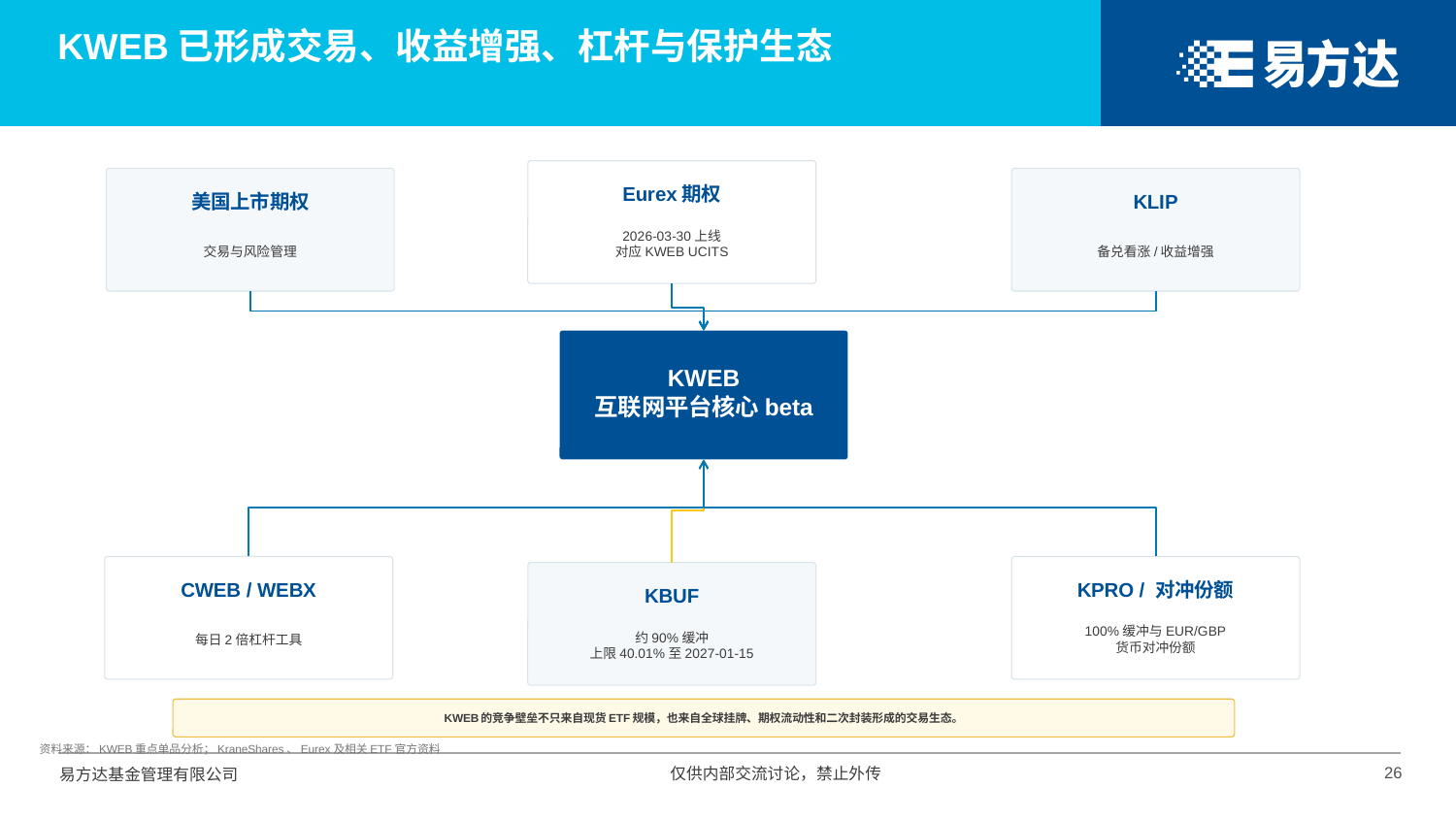

KWEB已形成交易、收益增强、杠杆与保护生态

Eurex期权
美国上市期权
KLIP
2026-03-30上线
对应KWEB UCITS
交易与风险管理
备兑看涨/收益增强

KWEB
互联网平台核心beta

CWEB / WEBX
KPRO / 对冲份额
KBUF
每日2倍杠杆工具
100%缓冲与EUR/GBP
货币对冲份额
约90%缓冲
上限40.01%至2027-01-15

KWEB的竞争壁垒不只来自现货ETF规模，也来自全球挂牌、期权流动性和二次封装形成的交易生态。
资料来源：KWEB重点单品分析；KraneShares、Eurex及相关ETF官方资料